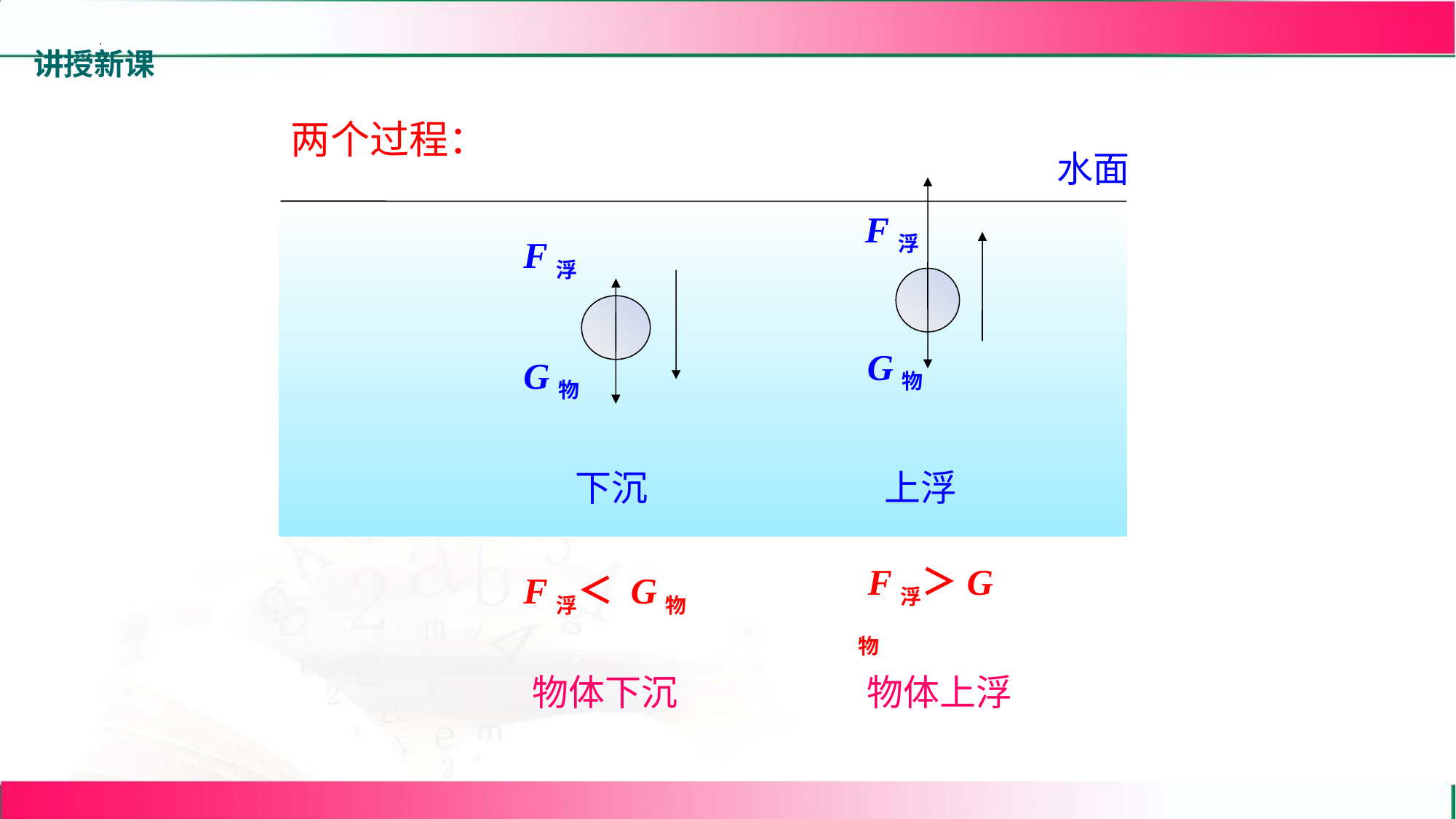

讲授新课
两个过程：
水面

F浮

F浮

G物
G物
下沉
上浮
 F浮＞G物
F浮＜ G物
物体下沉
物体上浮